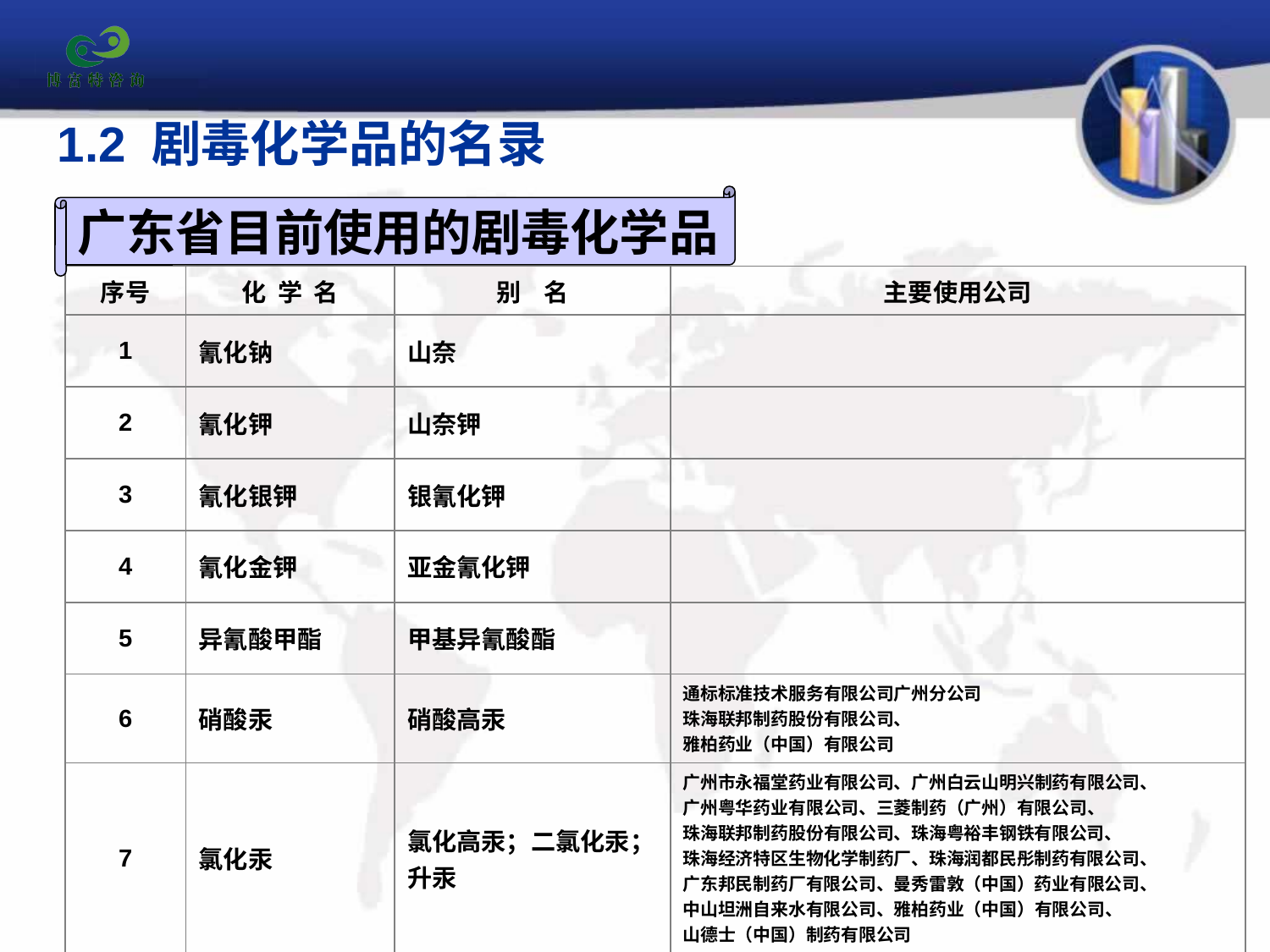

1.2 剧毒化学品的名录
广东省目前使用的剧毒化学品
| 序号 | 化  学  名 | 别    名 | 主要使用公司 |
| --- | --- | --- | --- |
| 1 | 氰化钠 | 山奈 |  |
| 2 | 氰化钾 | 山奈钾 |  |
| 3 | 氰化银钾 | 银氰化钾 |  |
| 4 | 氰化金钾 | 亚金氰化钾 |  |
| 5 | 异氰酸甲酯 | 甲基异氰酸酯 |  |
| 6 | 硝酸汞 | 硝酸高汞 | 通标标准技术服务有限公司广州分公司 珠海联邦制药股份有限公司、 雅柏药业（中国）有限公司 |
| 7 | 氯化汞 | 氯化高汞；二氯化汞；升汞 | 广州市永福堂药业有限公司、广州白云山明兴制药有限公司、 广州粤华药业有限公司、三菱制药（广州）有限公司、 珠海联邦制药股份有限公司、珠海粤裕丰钢铁有限公司、 珠海经济特区生物化学制药厂、珠海润都民彤制药有限公司、 广东邦民制药厂有限公司、曼秀雷敦（中国）药业有限公司、 中山坦洲自来水有限公司、雅柏药业（中国）有限公司、 山德士（中国）制药有限公司 |